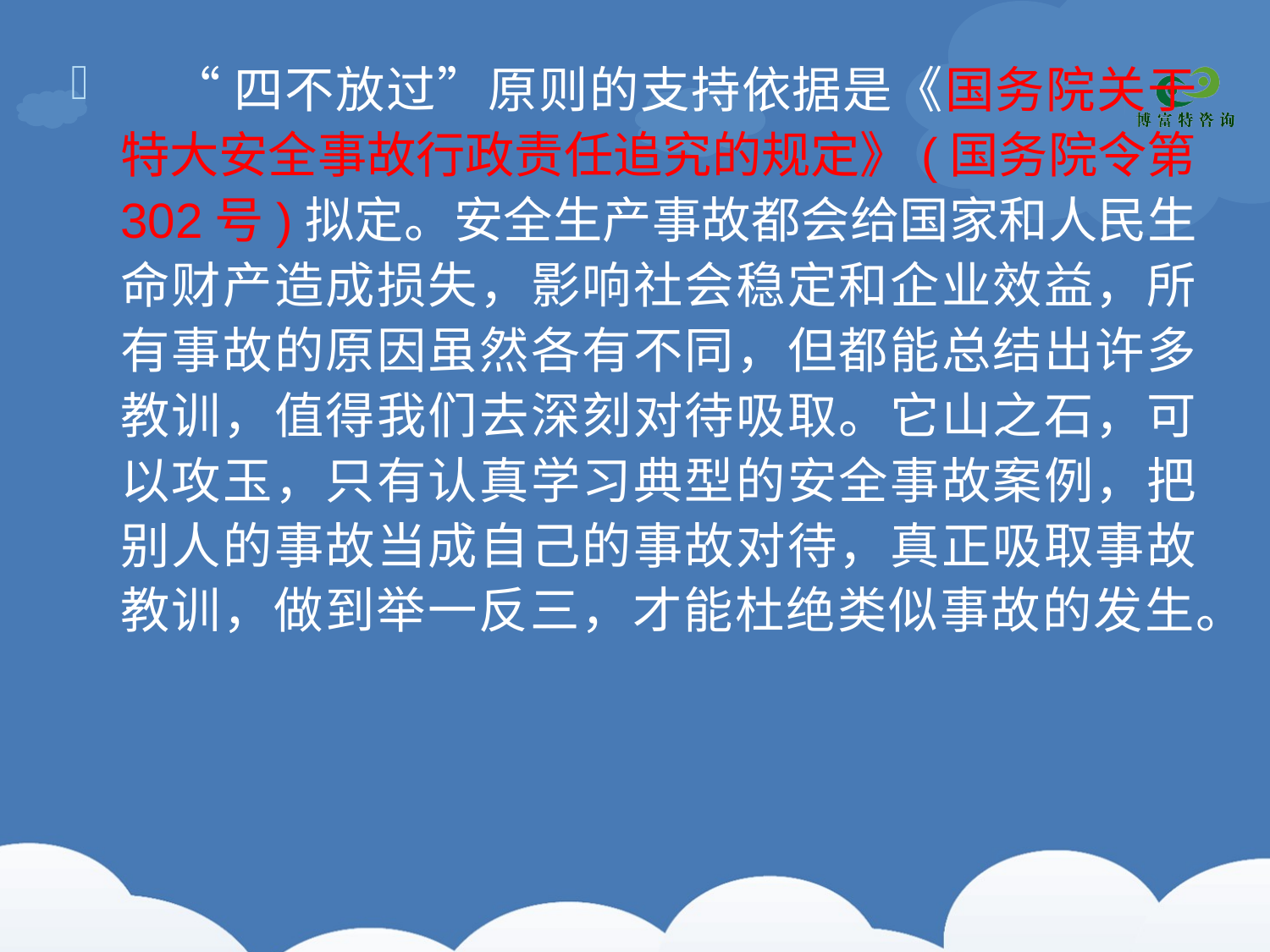

“四不放过”原则的支持依据是《国务院关于特大安全事故行政责任追究的规定》(国务院令第302号)拟定。安全生产事故都会给国家和人民生命财产造成损失，影响社会稳定和企业效益，所有事故的原因虽然各有不同，但都能总结出许多教训，值得我们去深刻对待吸取。它山之石，可以攻玉，只有认真学习典型的安全事故案例，把别人的事故当成自己的事故对待，真正吸取事故教训，做到举一反三，才能杜绝类似事故的发生。